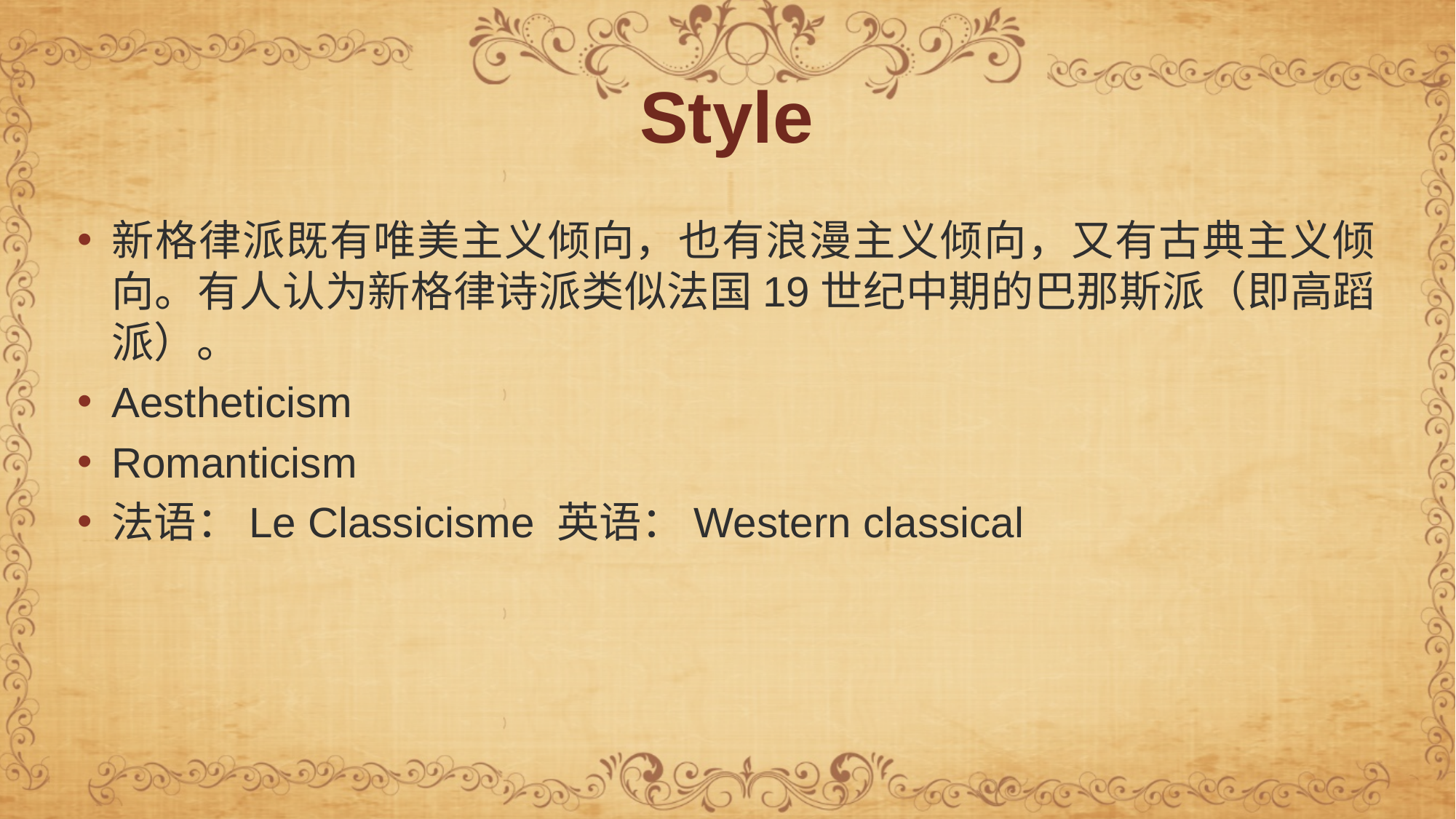

# Style
新格律派既有唯美主义倾向，也有浪漫主义倾向，又有古典主义倾向。有人认为新格律诗派类似法国19世纪中期的巴那斯派（即高蹈派）。
Aestheticism
Romanticism
法语：Le Classicisme 英语：Western classical